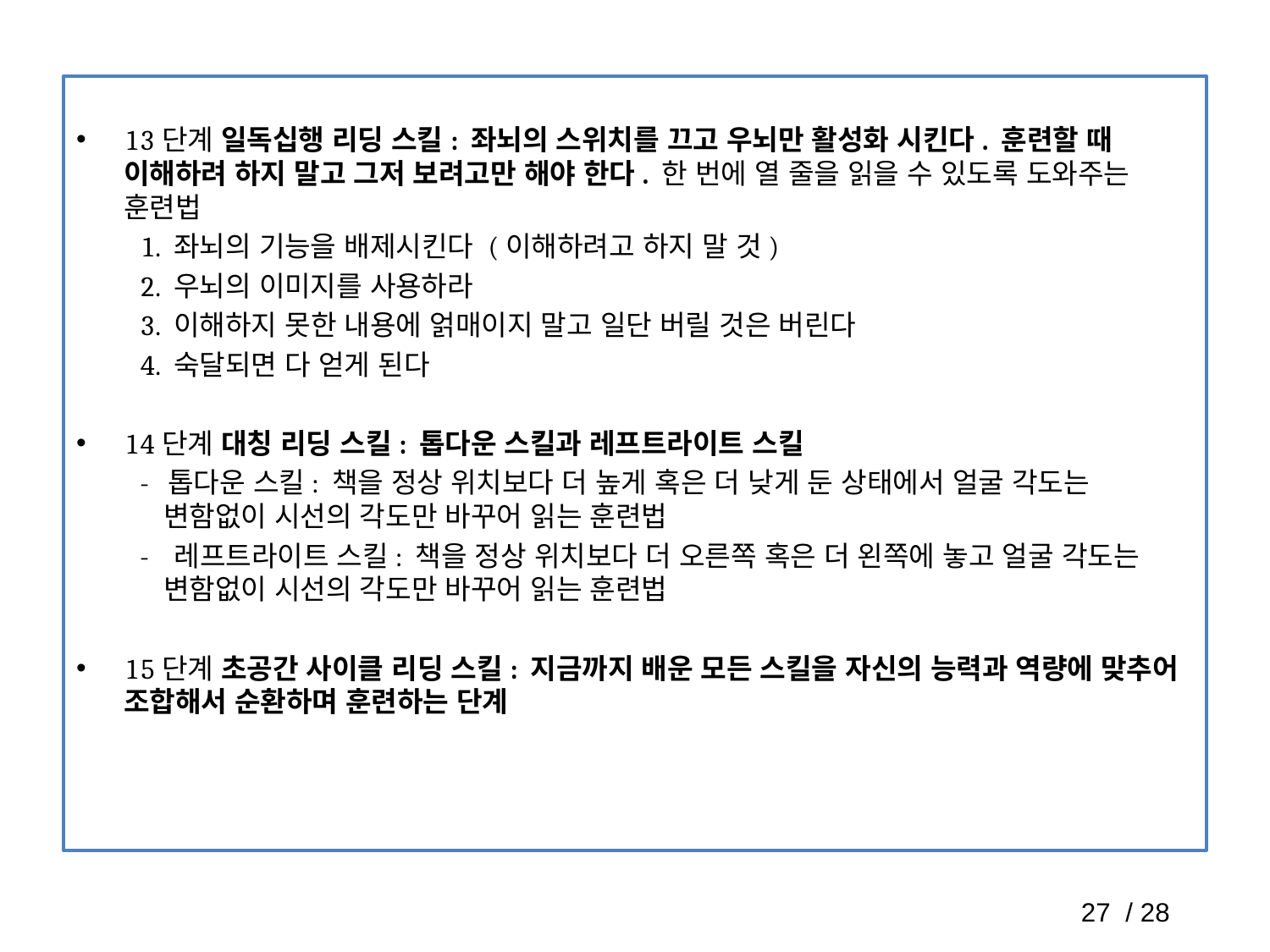

13단계 일독십행 리딩 스킬: 좌뇌의 스위치를 끄고 우뇌만 활성화 시킨다. 훈련할 때 이해하려 하지 말고 그저 보려고만 해야 한다. 한 번에 열 줄을 읽을 수 있도록 도와주는 훈련법
1. 좌뇌의 기능을 배제시킨다 (이해하려고 하지 말 것)
2. 우뇌의 이미지를 사용하라
3. 이해하지 못한 내용에 얽매이지 말고 일단 버릴 것은 버린다
4. 숙달되면 다 얻게 된다

14단계 대칭 리딩 스킬: 톱다운 스킬과 레프트라이트 스킬
-  톱다운 스킬: 책을 정상 위치보다 더 높게 혹은 더 낮게 둔 상태에서 얼굴 각도는 변함없이 시선의 각도만 바꾸어 읽는 훈련법
-   레프트라이트 스킬: 책을 정상 위치보다 더 오른쪽 혹은 더 왼쪽에 놓고 얼굴 각도는 변함없이 시선의 각도만 바꾸어 읽는 훈련법

15단계 초공간 사이클 리딩 스킬: 지금까지 배운 모든 스킬을 자신의 능력과 역량에 맞추어 조합해서 순환하며 훈련하는 단계

27  / 28